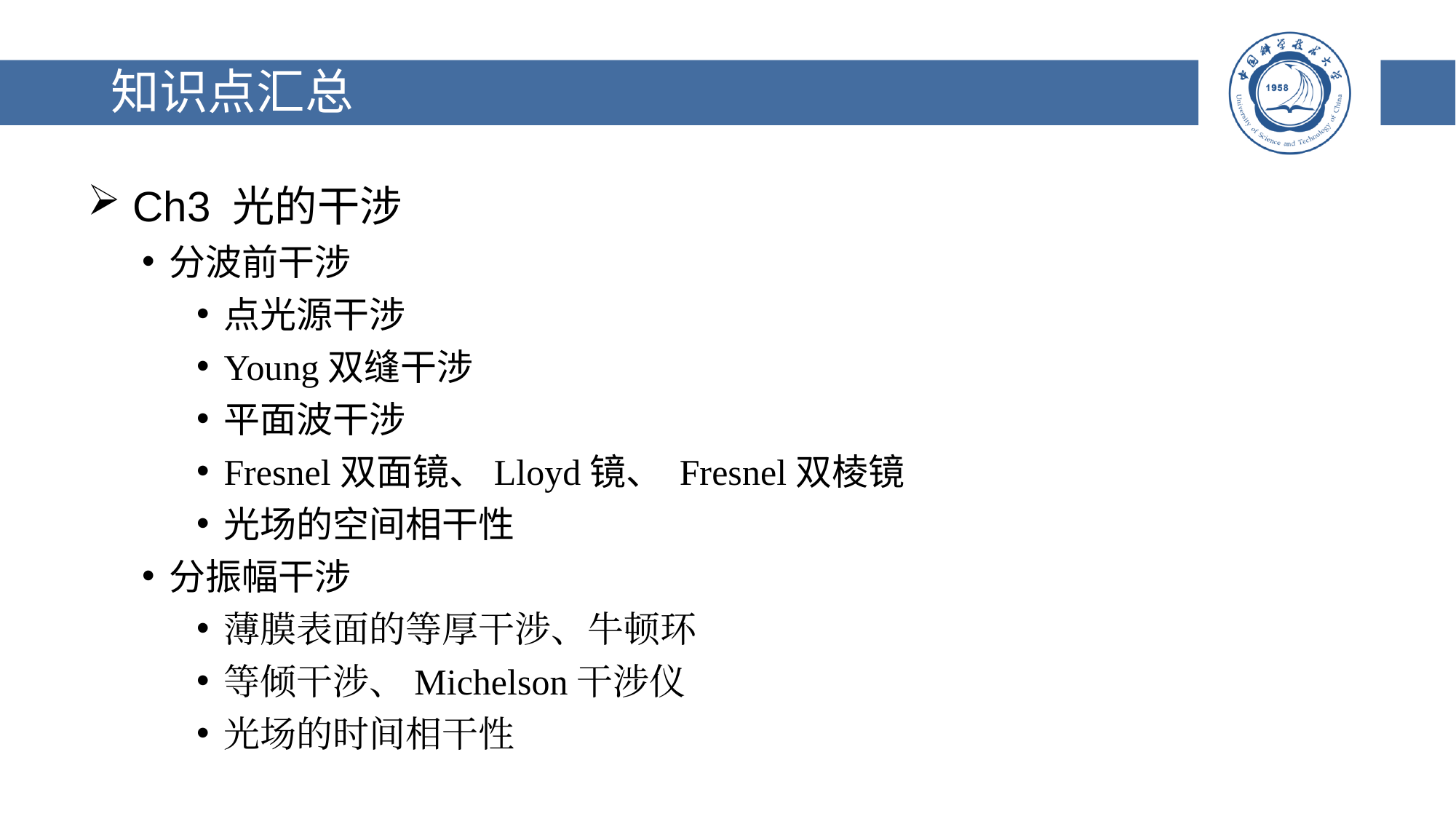

# 知识点汇总
 Ch3 光的干涉
分波前干涉
点光源干涉
Young双缝干涉
平面波干涉
Fresnel双面镜、Lloyd镜、 Fresnel双棱镜
光场的空间相干性
分振幅干涉
薄膜表面的等厚干涉、牛顿环
等倾干涉、Michelson干涉仪
光场的时间相干性